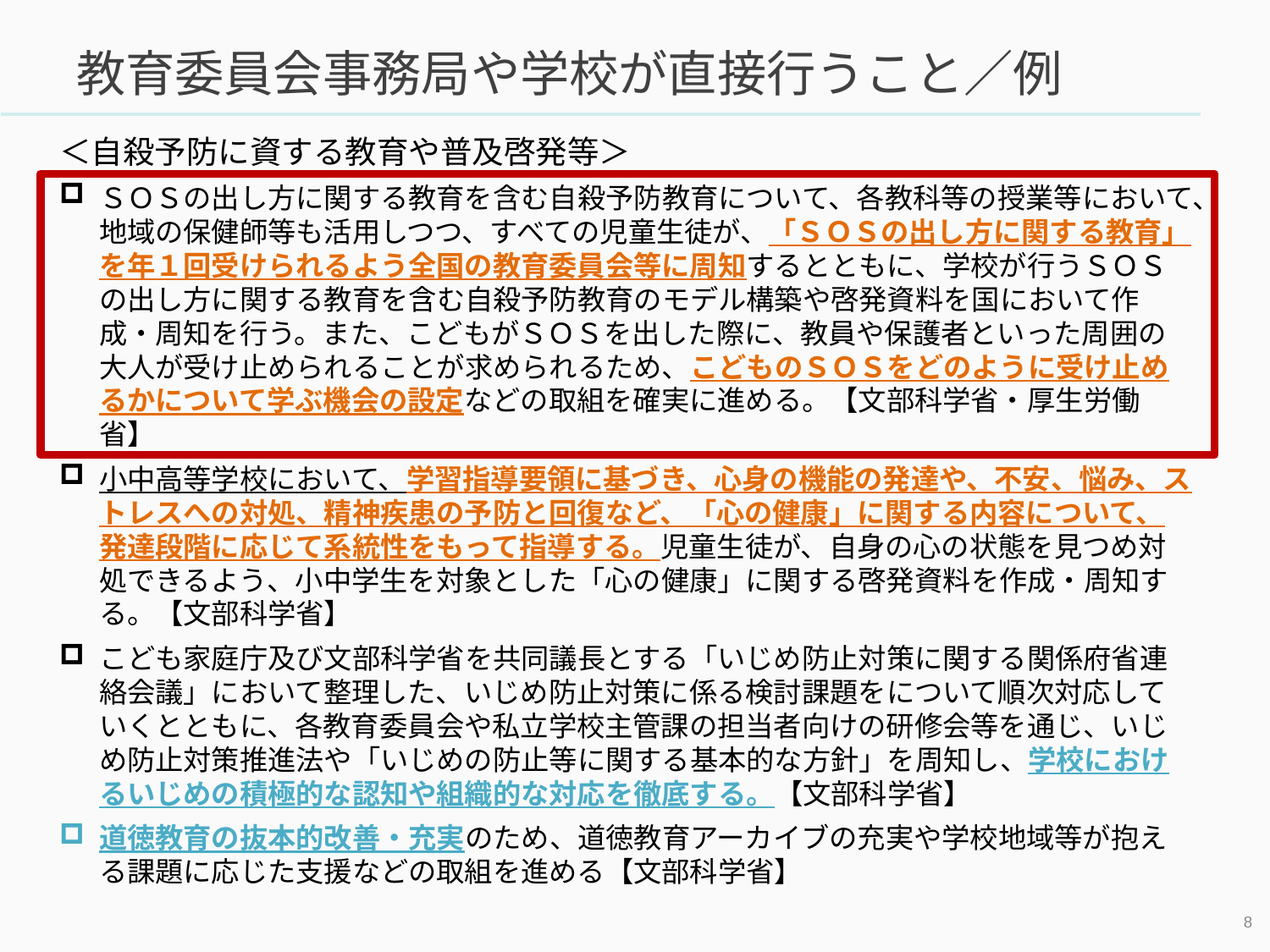

# 教育委員会事務局や学校が直接行うこと／例
＜自殺予防に資する教育や普及啓発等＞
ＳＯＳの出し方に関する教育を含む自殺予防教育について、各教科等の授業等において、地域の保健師等も活用しつつ、すべての児童生徒が、「ＳＯＳの出し方に関する教育」を年１回受けられるよう全国の教育委員会等に周知するとともに、学校が行うＳＯＳの出し方に関する教育を含む自殺予防教育のモデル構築や啓発資料を国において作成・周知を行う。また、こどもがＳＯＳを出した際に、教員や保護者といった周囲の大人が受け止められることが求められるため、こどものＳＯＳをどのように受け止めるかについて学ぶ機会の設定などの取組を確実に進める。【文部科学省・厚生労働省】
小中高等学校において、学習指導要領に基づき、心身の機能の発達や、不安、悩み、ストレスへの対処、精神疾患の予防と回復など、「心の健康」に関する内容について、発達段階に応じて系統性をもって指導する。児童生徒が、自身の心の状態を見つめ対処できるよう、小中学生を対象とした「心の健康」に関する啓発資料を作成・周知する。【文部科学省】
こども家庭庁及び文部科学省を共同議長とする「いじめ防止対策に関する関係府省連絡会議」において整理した、いじめ防止対策に係る検討課題をについて順次対応していくとともに、各教育委員会や私立学校主管課の担当者向けの研修会等を通じ、いじめ防止対策推進法や「いじめの防止等に関する基本的な方針」を周知し、学校におけるいじめの積極的な認知や組織的な対応を徹底する。【文部科学省】
道徳教育の抜本的改善・充実のため、道徳教育アーカイブの充実や学校地域等が抱える課題に応じた支援などの取組を進める【文部科学省】

8